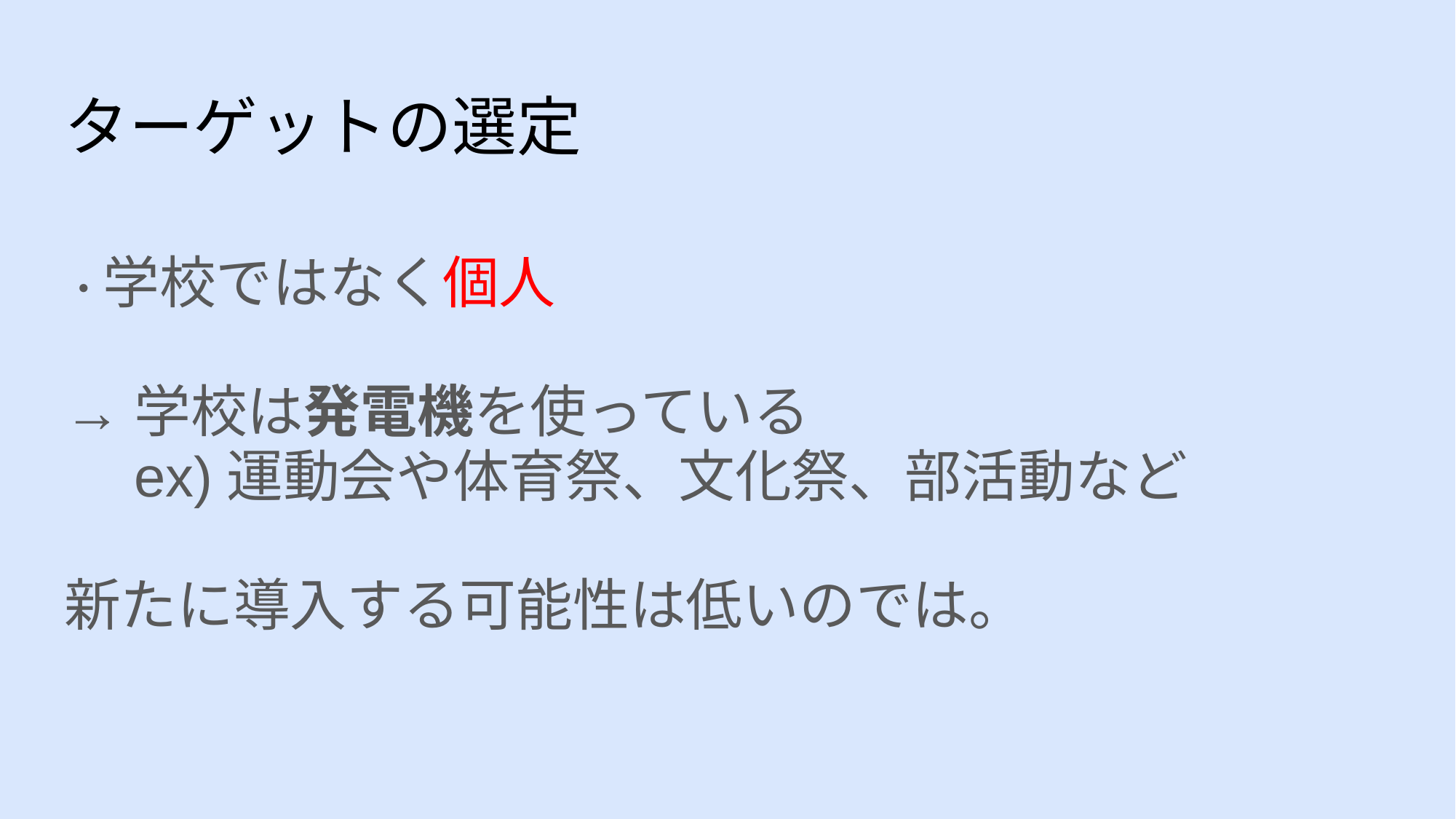

# ターゲットの選定
・学校ではなく個人

→学校は発電機を使っている
　ex)運動会や体育祭、文化祭、部活動など

新たに導入する可能性は低いのでは。